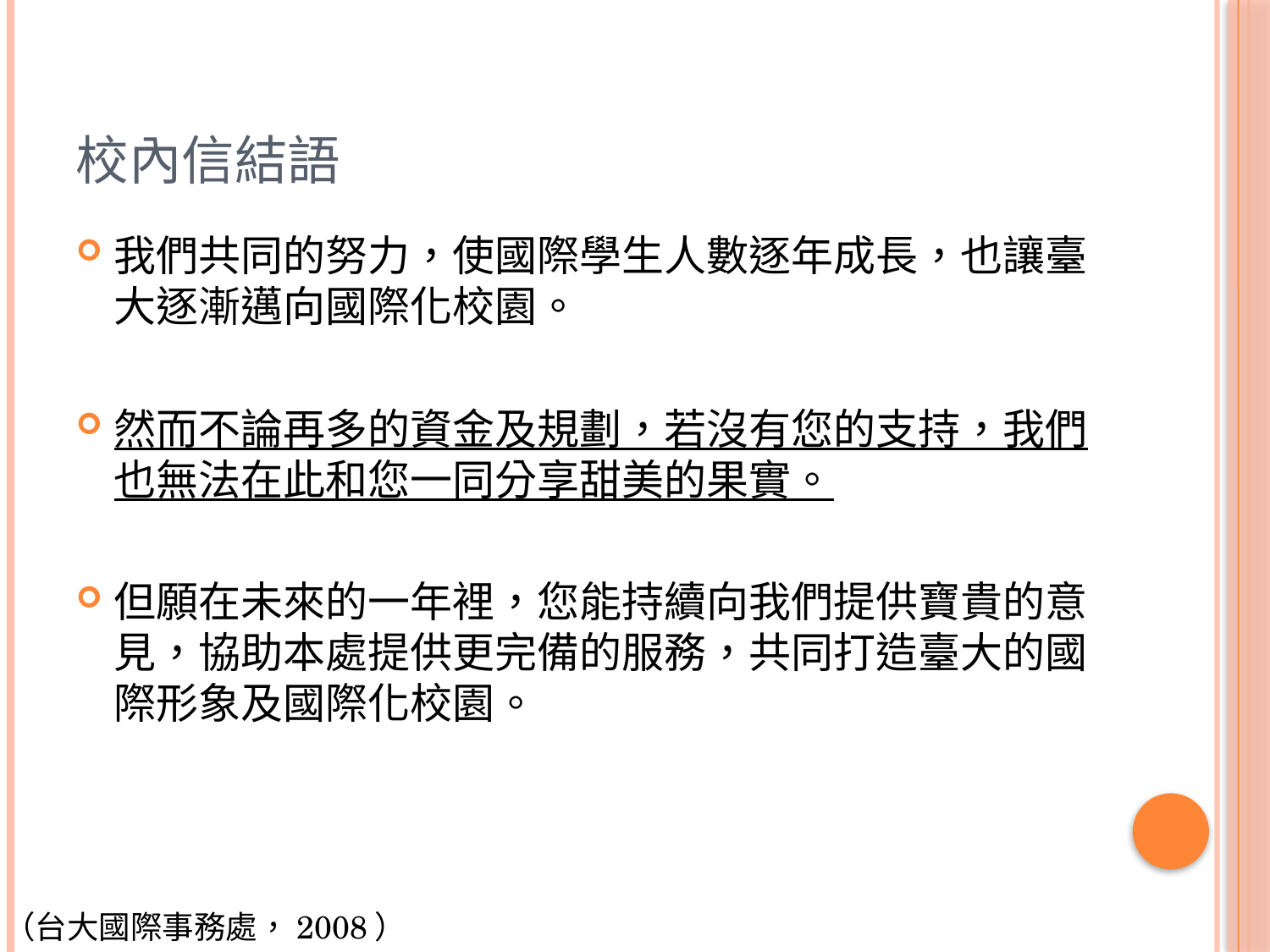

# 校內信結語
我們共同的努力，使國際學生人數逐年成長，也讓臺大逐漸邁向國際化校園。

然而不論再多的資金及規劃，若沒有您的支持，我們也無法在此和您一同分享甜美的果實。

但願在未來的一年裡，您能持續向我們提供寶貴的意見，協助本處提供更完備的服務，共同打造臺大的國際形象及國際化校園。
（台大國際事務處，2008）